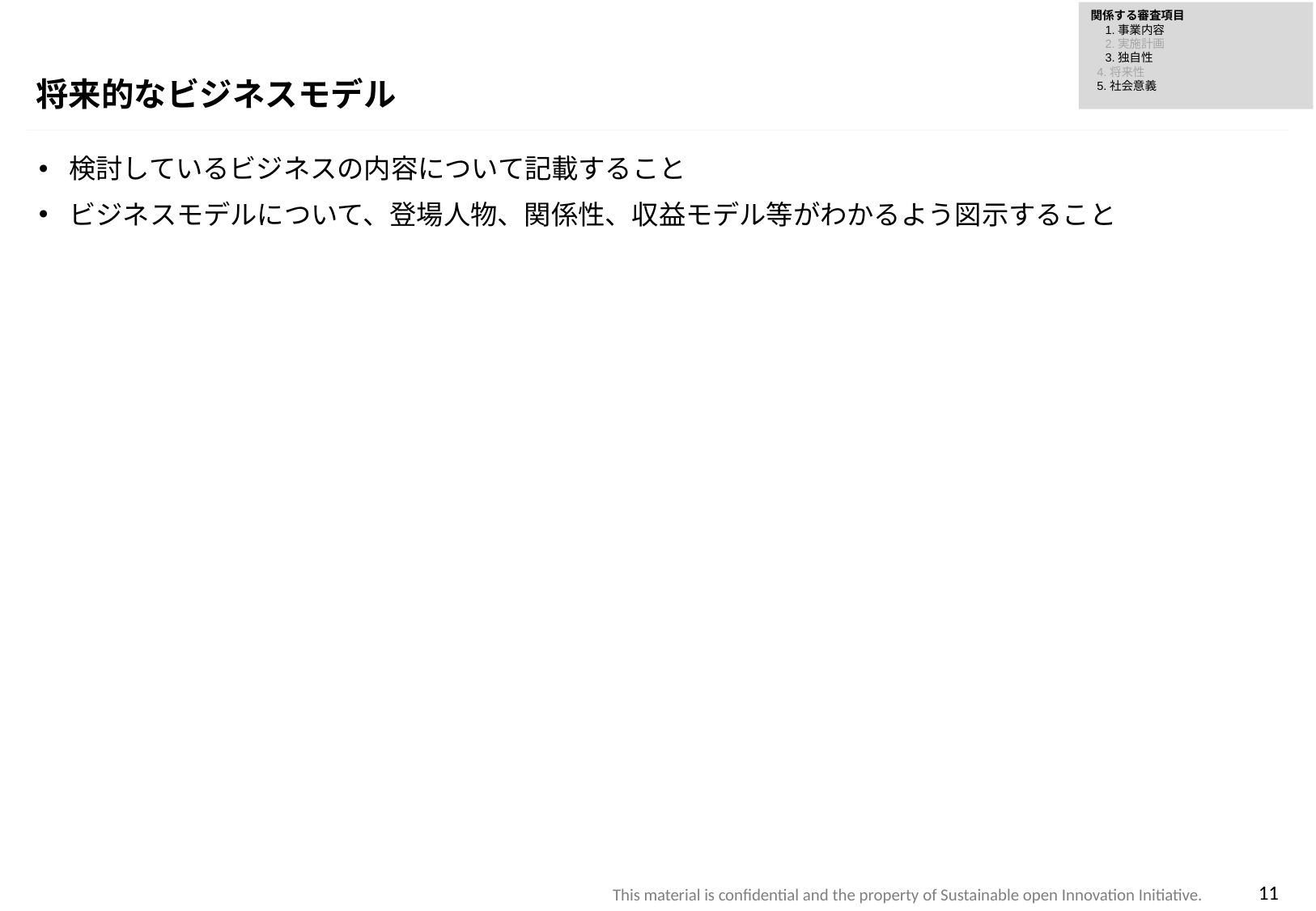

関係する審査項目
　1.事業内容
　2.実施計画
　3.独自性
  4.将来性
  5.社会意義
将来的なビジネスモデル
検討しているビジネスの内容について記載すること
ビジネスモデルについて、登場人物、関係性、収益モデル等がわかるよう図示すること